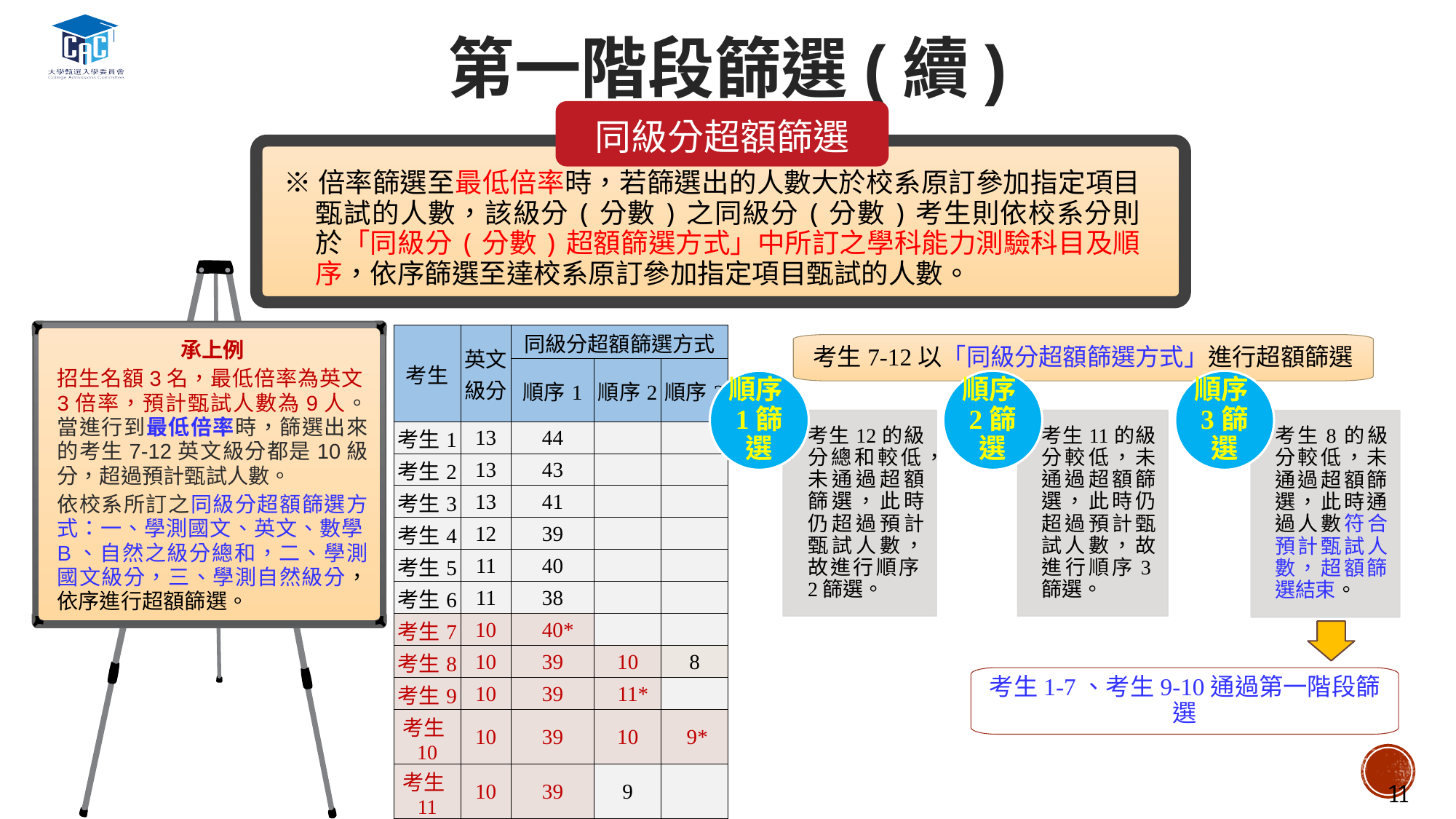

第一階段篩選(續)
同級分超額篩選

※倍率篩選至最低倍率時，若篩選出的人數大於校系原訂參加指定項目甄試的人數，該級分(分數)之同級分(分數)考生則依校系分則於「同級分(分數)超額篩選方式」中所訂之學科能力測驗科目及順序，依序篩選至達校系原訂參加指定項目甄試的人數。

承上例
招生名額3名，最低倍率為英文3倍率，預計甄試人數為9人。當進行到最低倍率時，篩選出來的考生7-12英文級分都是10級分，超過預計甄試人數。
依校系所訂之同級分超額篩選方式：一、學測國文、英文、數學B、自然之級分總和，二、學測國文級分，三、學測自然級分，依序進行超額篩選。
| 考生 | 英文 級分 | 同級分超額篩選方式 |  |  |
| --- | --- | --- | --- | --- |
|  |  | 順序1 | 順序2 | 順序3 |
| 考生1 | 13 | 44 |  |  |
| 考生2 | 13 | 43 |  |  |
| 考生3 | 13 | 41 |  |  |
| 考生4 | 12 | 39 |  |  |
| 考生5 | 11 | 40 |  |  |
| 考生6 | 11 | 38 |  |  |
| 考生7 | 10 | 40\* |  |  |
| 考生8 | 10 | 39 | 10 | 8 |
| 考生9 | 10 | 39 | 11\* |  |
| 考生10 | 10 | 39 | 10 | 9\* |
| 考生11 | 10 | 39 | 9 |  |
| 考生12 | 10 | 38 |  |  |
考生7-12以「同級分超額篩選方式」進行超額篩選
考生12的級分總和較低，未通過超額篩選，此時仍超過預計甄試人數，故進行順序2篩選。
順序1篩選
考生11的級分較低，未通過超額篩選，此時仍超過預計甄試人數，故進行順序3篩選。
順序2篩選
考生8的級分較低，未通過超額篩選，此時通過人數符合預計甄試人數，超額篩選結束。
順序3篩選

考生1-7、考生9-10通過第一階段篩選